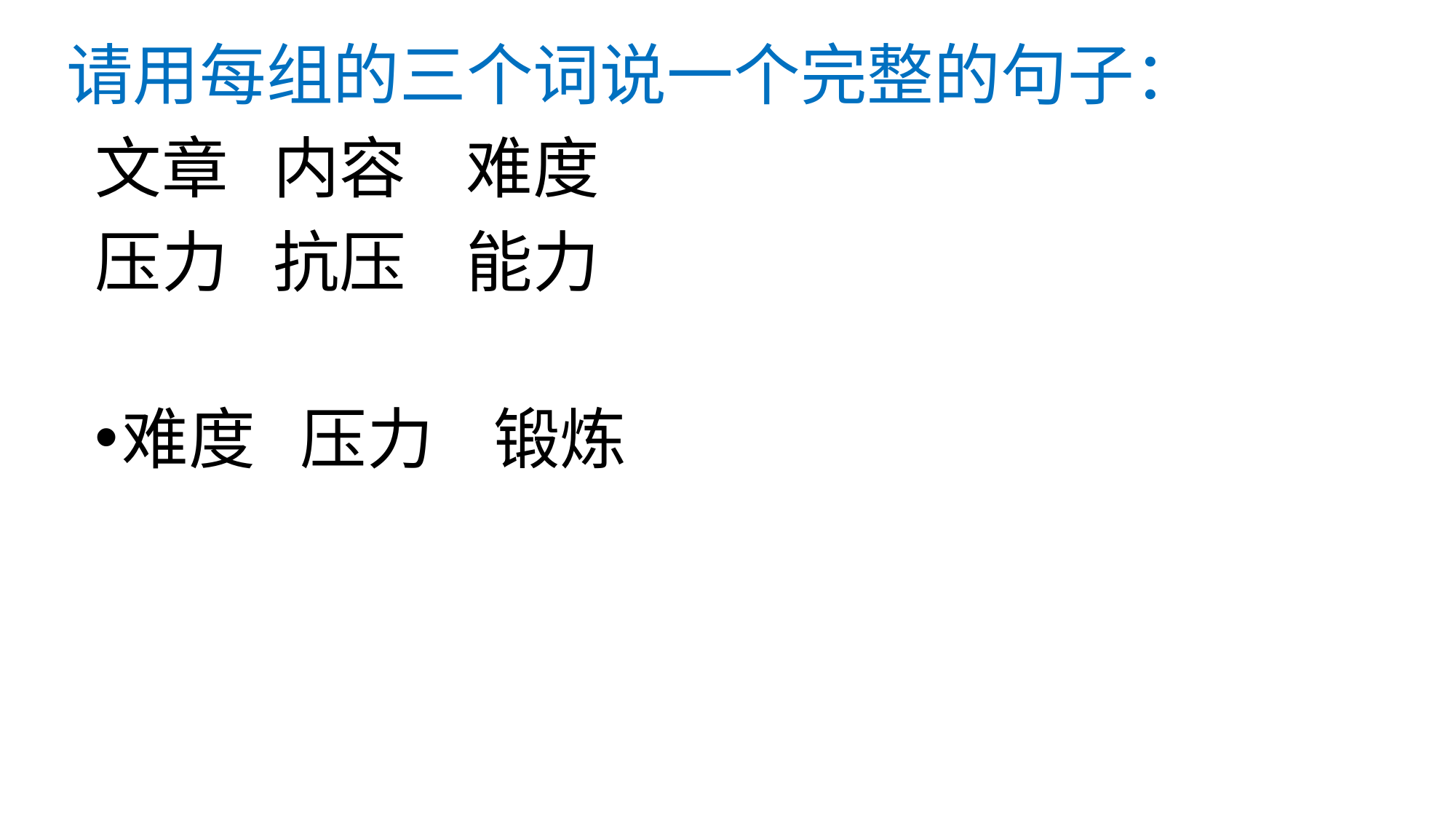

# 请用每组的三个词说一个完整的句子：
文章   内容    难度
压力   抗压    能力
难度   压力    锻炼